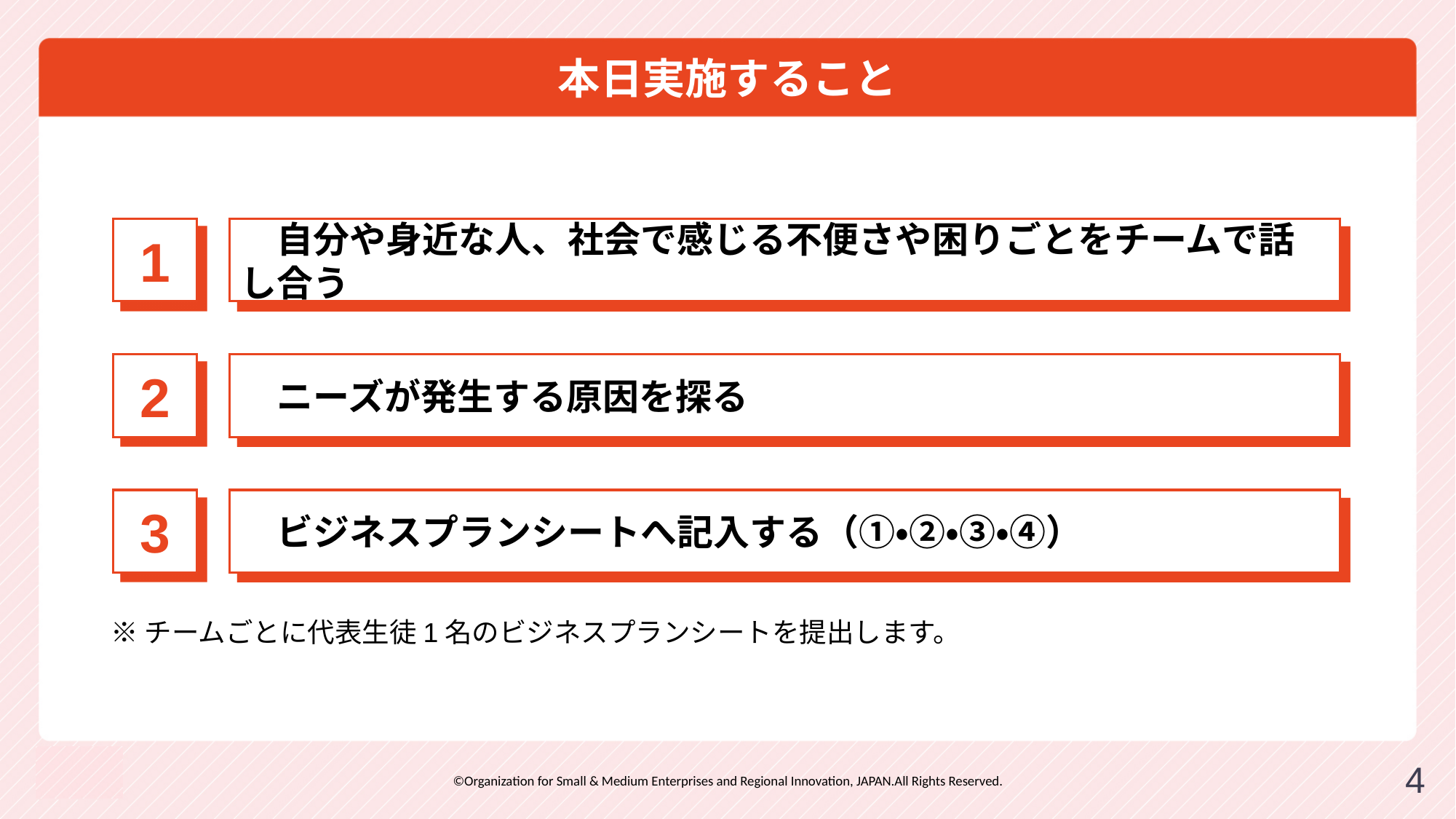

# 本日実施すること
1
　自分や身近な人、社会で感じる不便さや困りごとをチームで話し合う
2
　ニーズが発生する原因を探る
3
　ビジネスプランシートへ記入する（①・②・③・④）
※チームごとに代表生徒1名のビジネスプランシートを提出します。